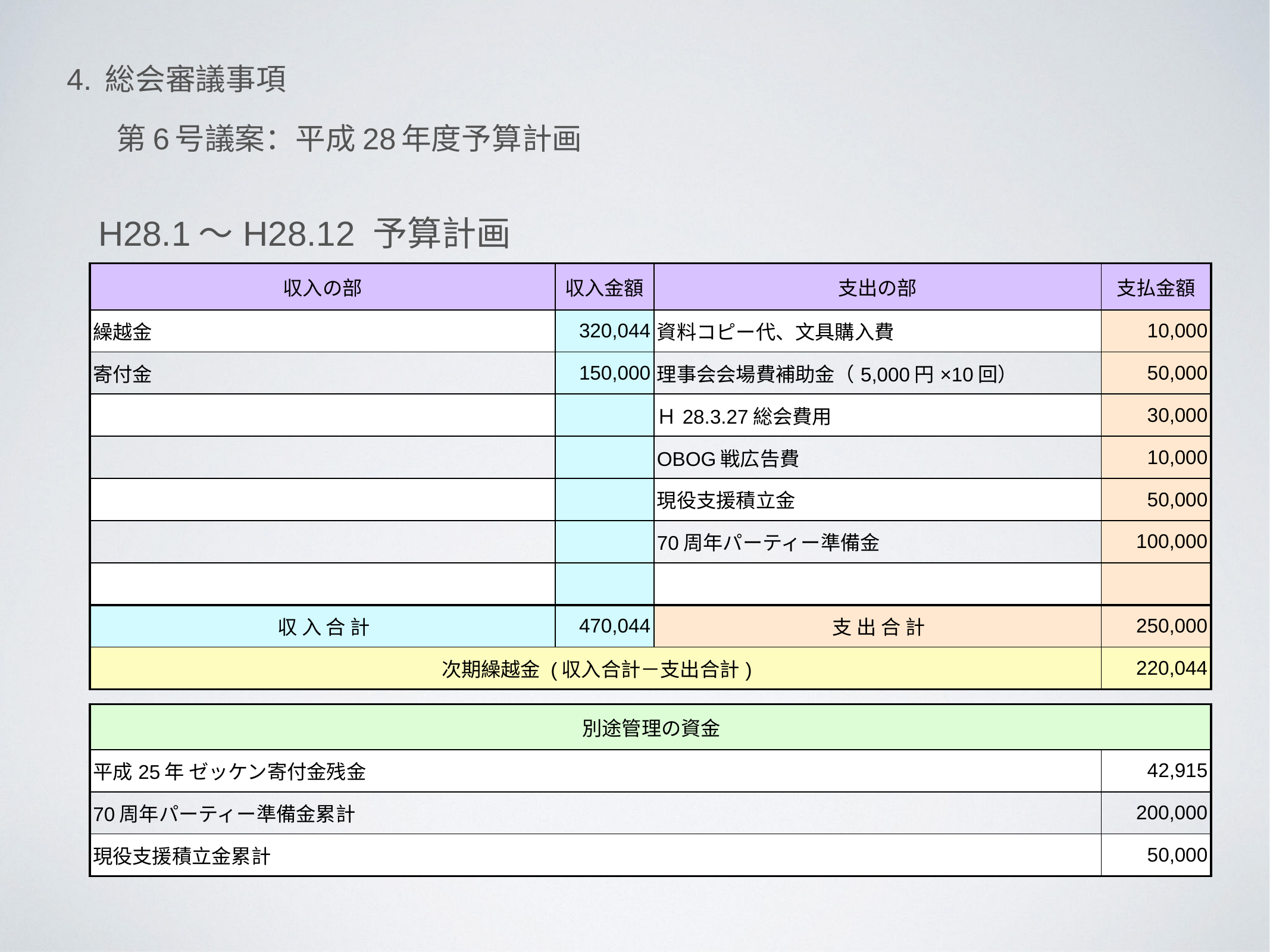

4. 総会審議事項
第6号議案：平成28年度予算計画
H28.1〜H28.12 予算計画
| 収入の部 | 収入金額 | 支出の部 | 支払金額 |
| --- | --- | --- | --- |
| 繰越金 | 320,044 | 資料コピー代、文具購入費 | 10,000 |
| 寄付金 | 150,000 | 理事会会場費補助金（5,000円×10回） | 50,000 |
|  |  | Ｈ28.3.27総会費用 | 30,000 |
|  |  | OBOG戦広告費 | 10,000 |
|  |  | 現役支援積立金 | 50,000 |
|  |  | 70周年パーティー準備金 | 100,000 |
|  |  |  |  |
| 収 入 合 計 | 470,044 | 支 出 合 計 | 250,000 |
| 次期繰越金 (収入合計－支出合計) |  |  | 220,044 |
| 別途管理の資金 |  |  |  |
| --- | --- | --- | --- |
| 平成25年 ゼッケン寄付金残金 |  |  | 42,915 |
| 70周年パーティー準備金累計 |  |  | 200,000 |
| 現役支援積立金累計 |  |  | 50,000 |
12